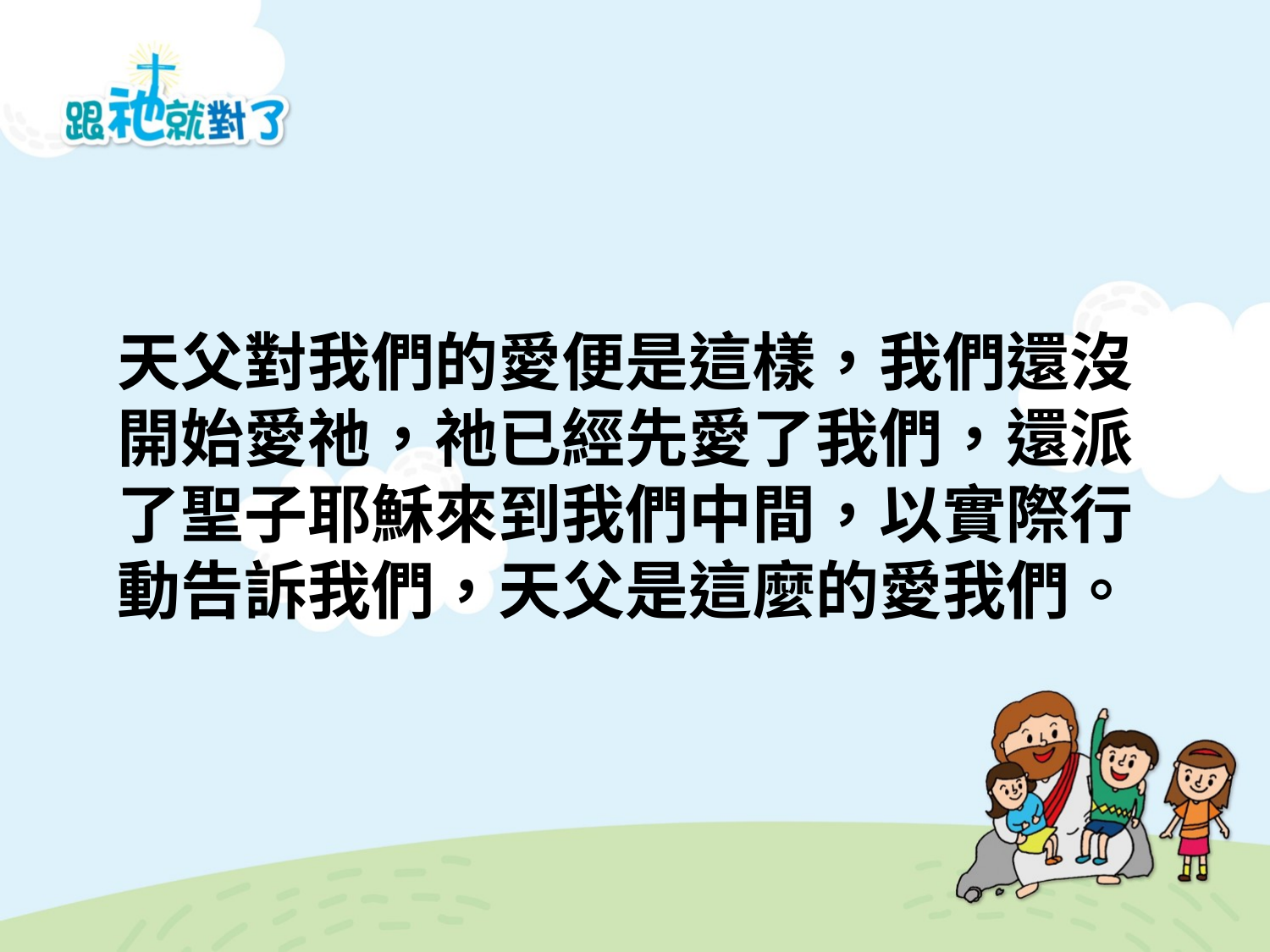

天父對我們的愛便是這樣，我們還沒開始愛祂，祂已經先愛了我們，還派了聖子耶穌來到我們中間，以實際行動告訴我們，天父是這麼的愛我們。